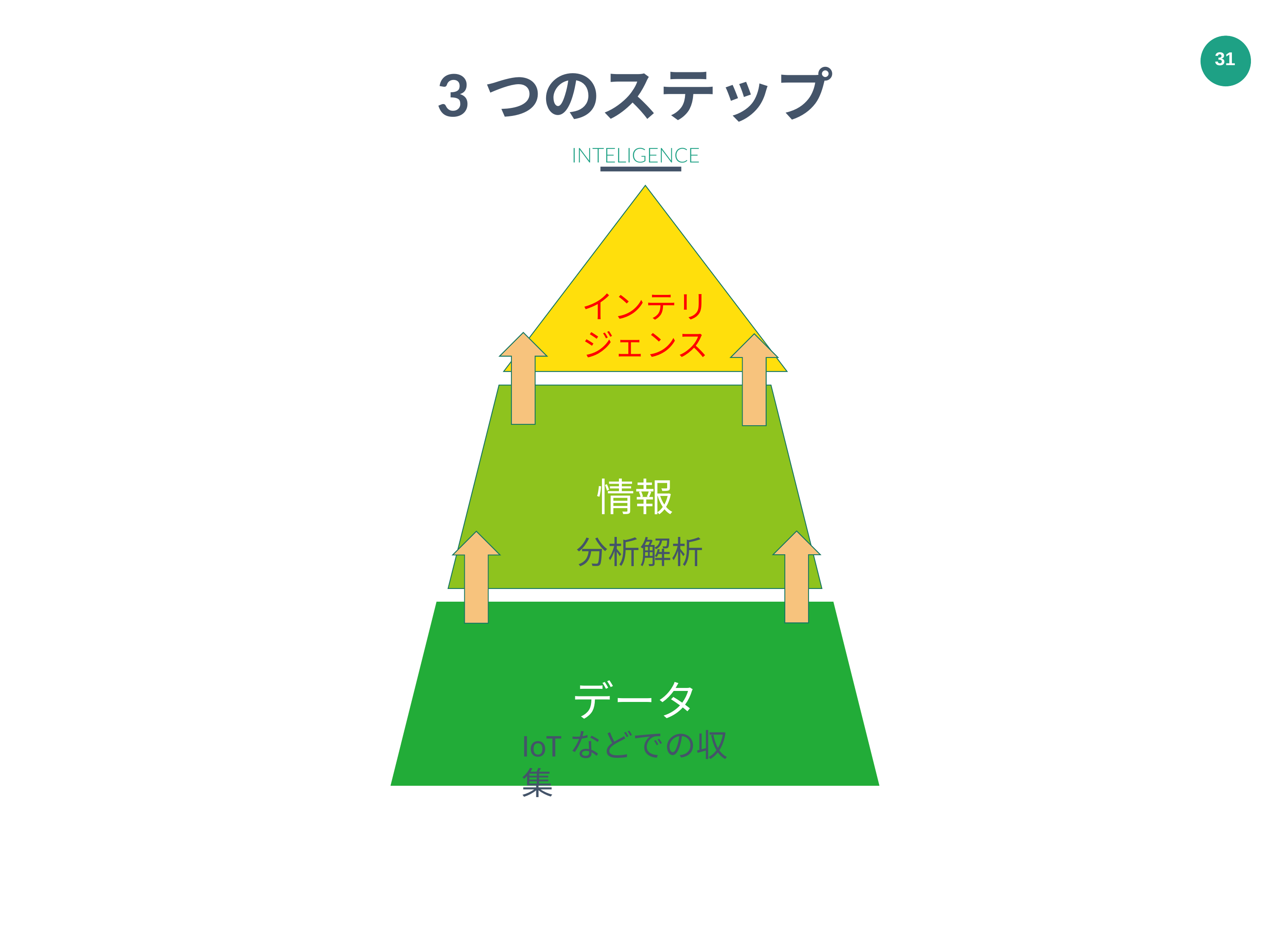

3つのステップ
INTELIGENCE

インテリジェンス

情報
分析解析

データ
IoTなどでの収集